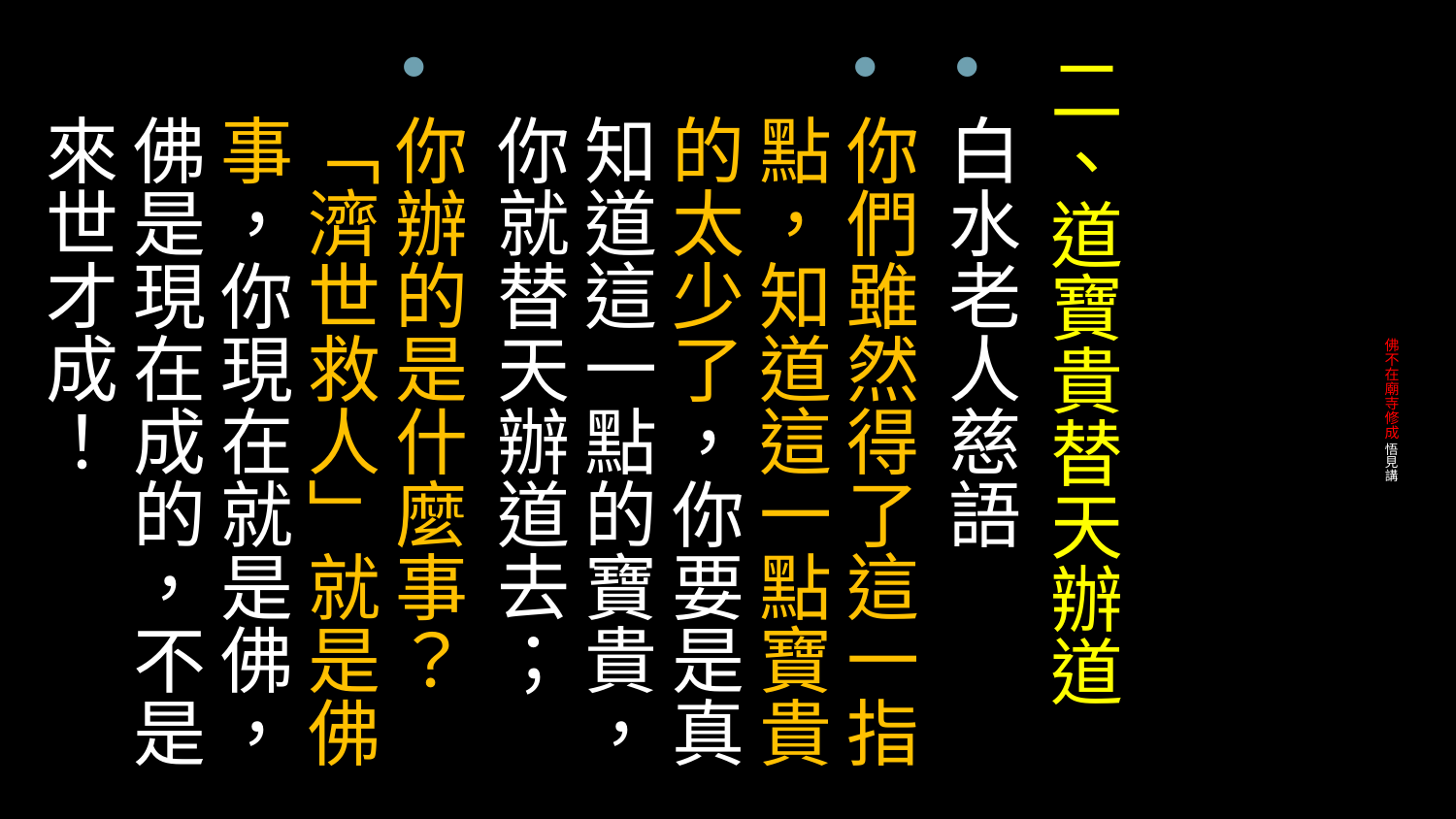

二、道寶貴替天辦道
白水老人慈語
你們雖然得了這一指點，知道這一點寶貴的太少了，你要是真知道這一點的寶貴，你就替天辦道去；
你辦的是什麼事？「濟世救人」就是佛事，你現在就是佛，佛是現在成的，不是來世才成！
# 佛不在廟寺修成 悟見講